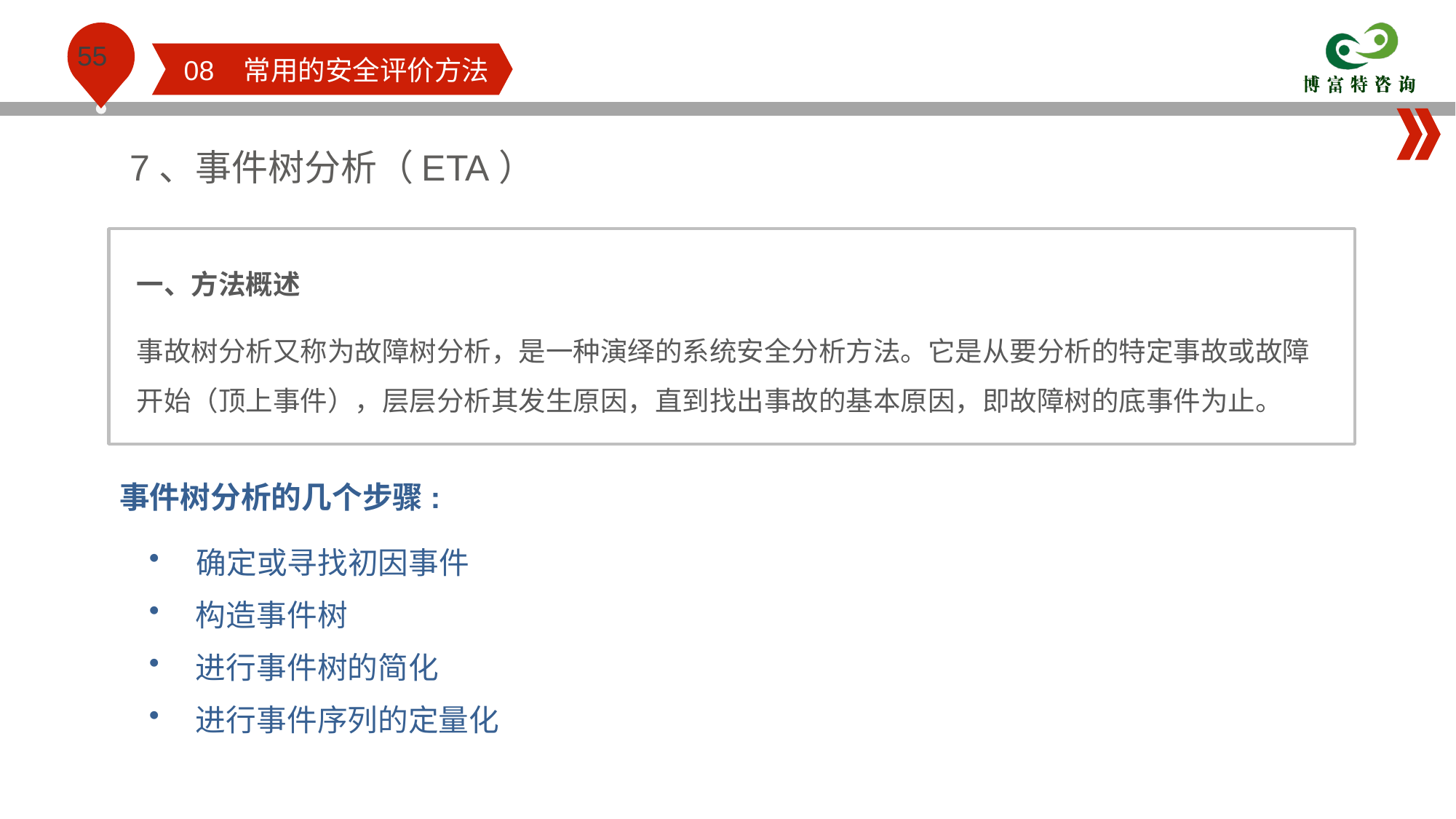

08   常用的安全评价方法
7、事件树分析（ETA）

一、方法概述
事故树分析又称为故障树分析，是一种演绎的系统安全分析方法。它是从要分析的特定事故或故障开始（顶上事件），层层分析其发生原因，直到找出事故的基本原因，即故障树的底事件为止。
事件树分析的几个步骤:
  确定或寻找初因事件
  构造事件树
  进行事件树的简化
  进行事件序列的定量化